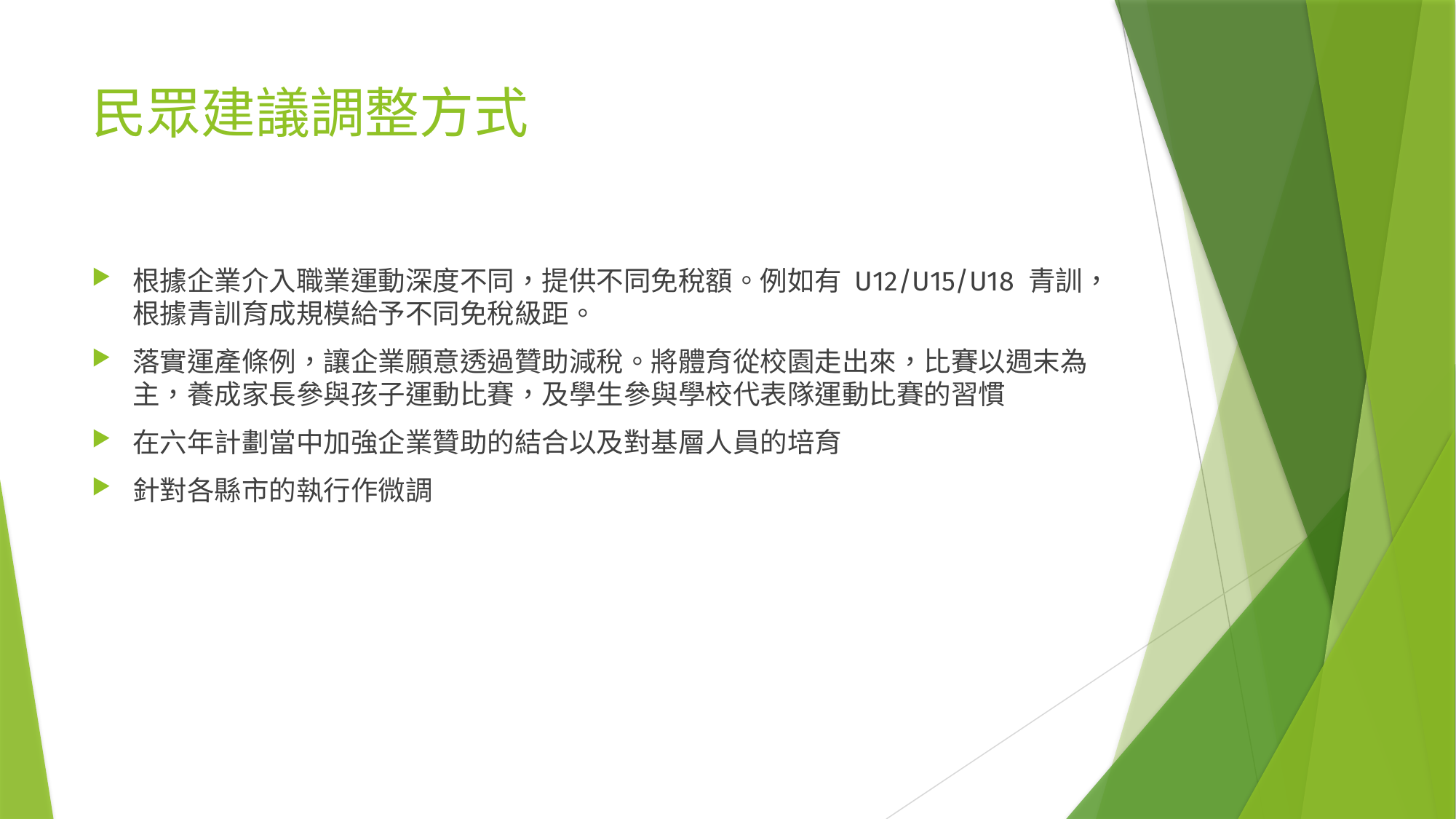

# 民眾建議調整方式
根據企業介入職業運動深度不同，提供不同免稅額。例如有 U12/U15/U18 青訓，根據青訓育成規模給予不同免稅級距。
落實運產條例，讓企業願意透過贊助減稅。將體育從校園走出來，比賽以週末為主，養成家長參與孩子運動比賽，及學生參與學校代表隊運動比賽的習慣
在六年計劃當中加強企業贊助的結合以及對基層人員的培育
針對各縣市的執行作微調